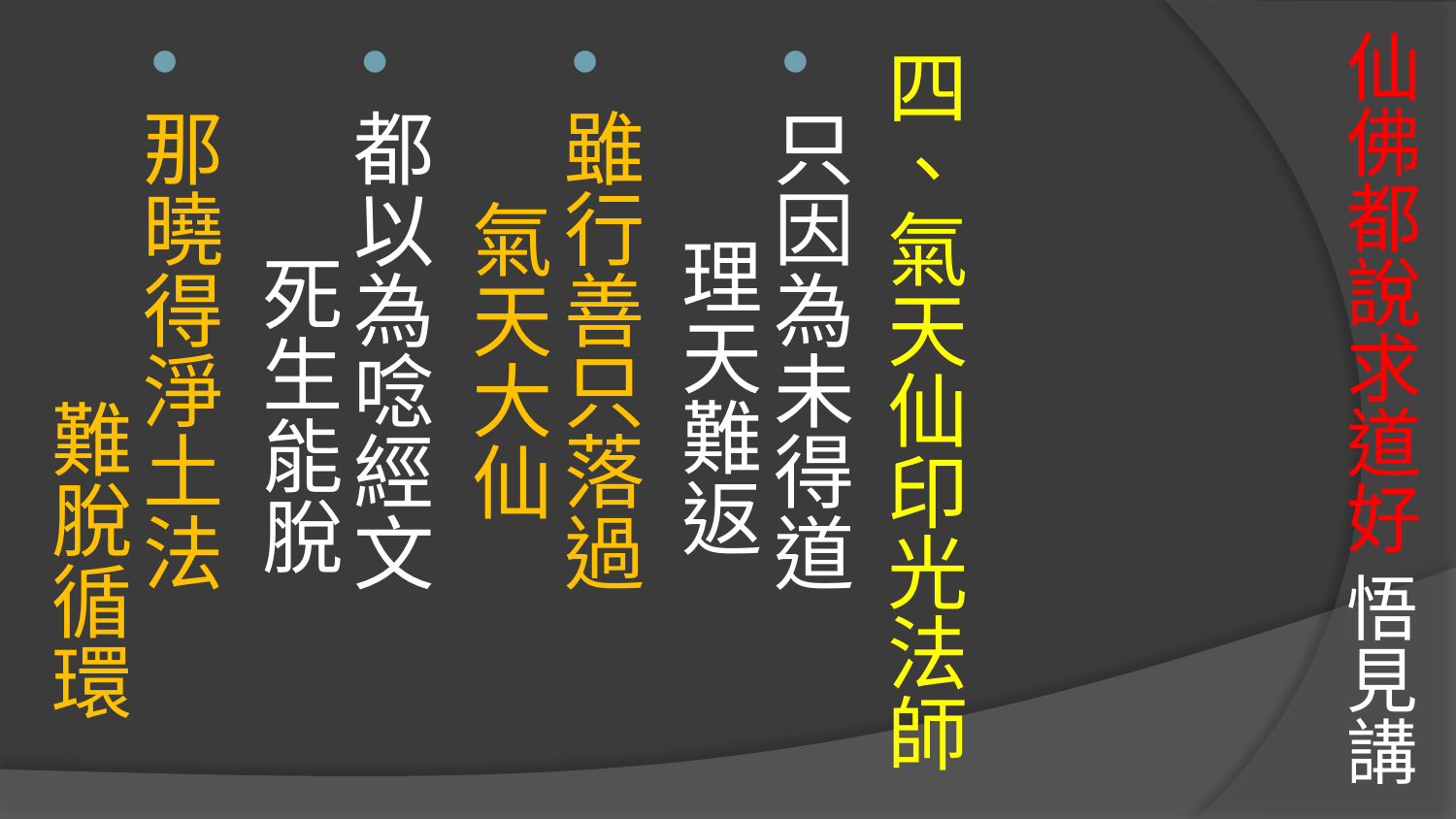

# 仙佛都說求道好 悟見講
四、氣天仙印光法師
只因為未得道                  理天難返
雖行善只落過                氣天大仙
都以為唸經文                   死生能脫
那曉得淨土法                           難脫循環